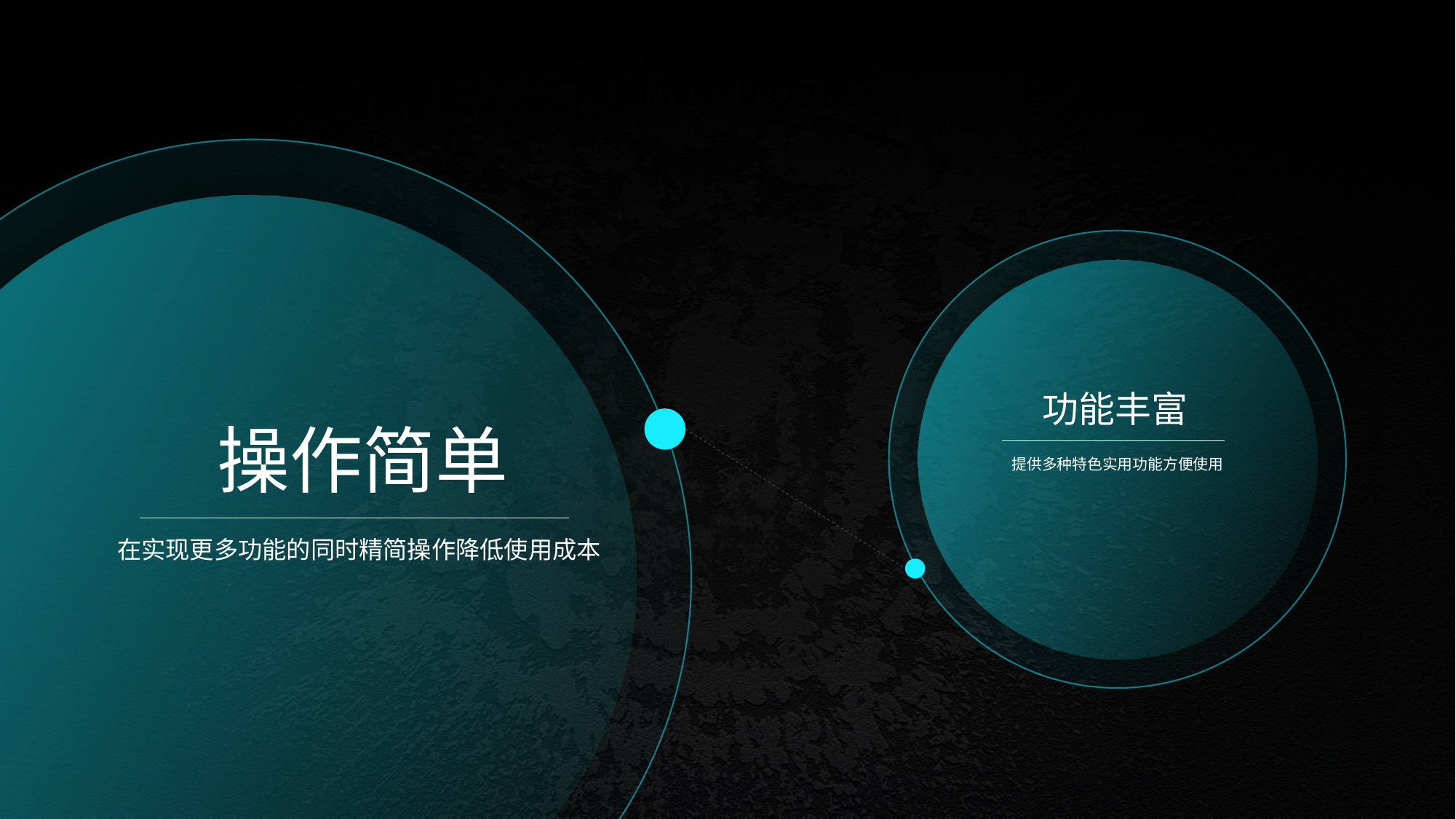

系统设计的方向

功能丰富
提供多种特色实用功能方便使用

操作简单
在实现更多功能的同时精简操作降低使用成本